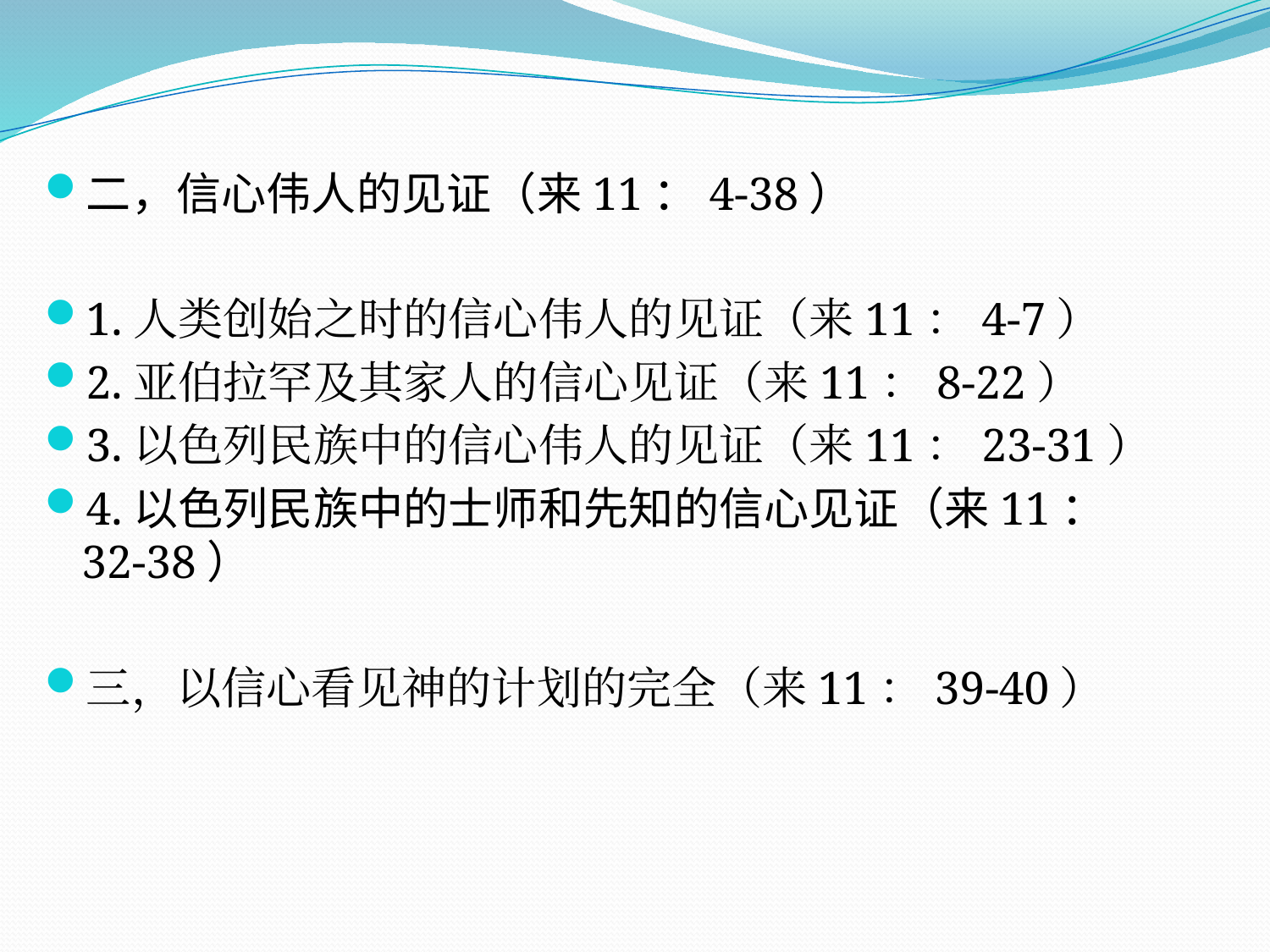

二，信心伟人的见证（来11：4-38）

1.人类创始之时的信心伟人的见证（来11：4-7）
2.亚伯拉罕及其家人的信心见证（来11：8-22）
3.以色列民族中的信心伟人的见证（来11：23-31）
4.以色列民族中的士师和先知的信心见证（来11：32-38）

三，以信心看见神的计划的完全（来11：39-40）